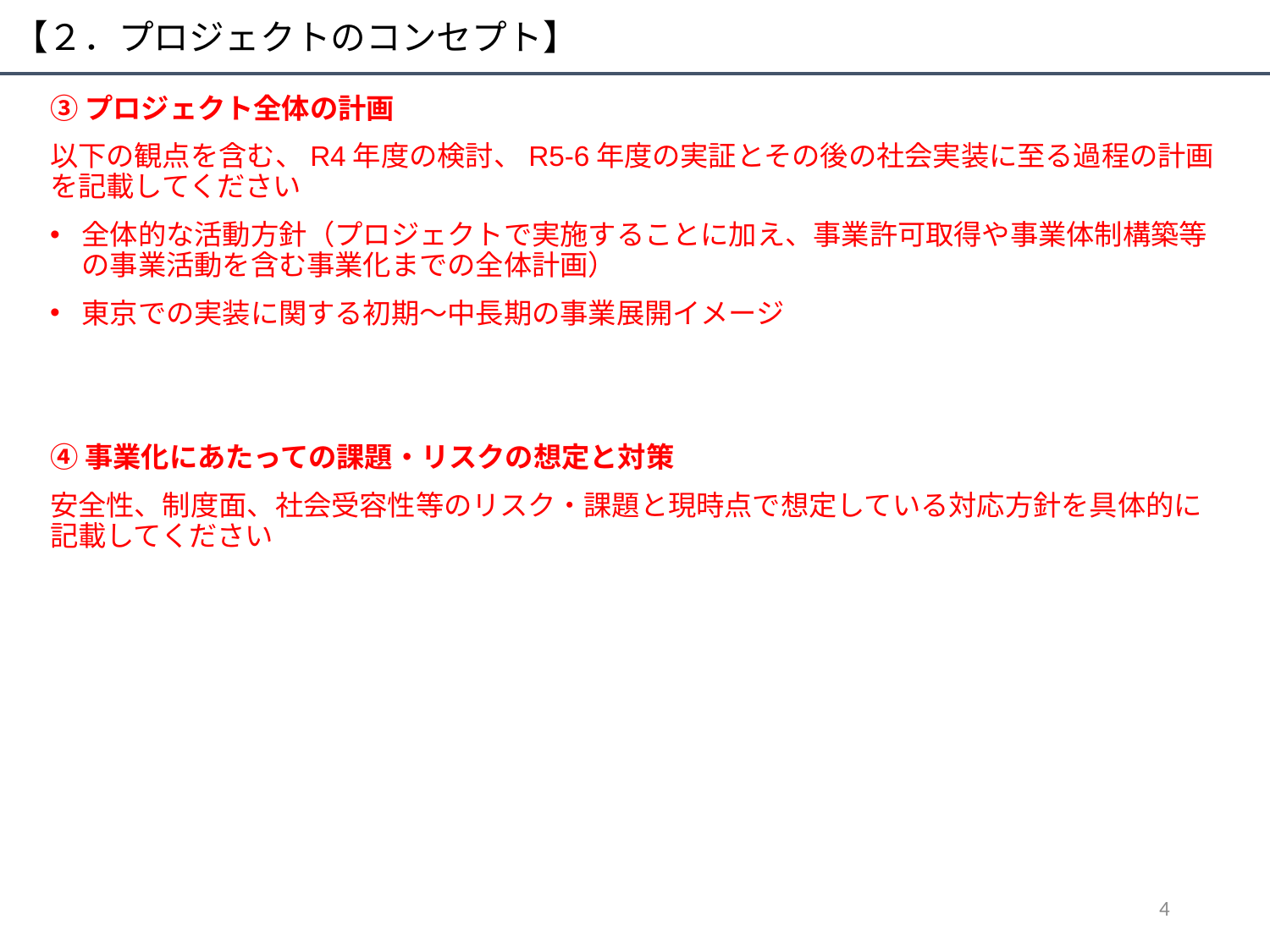

# 【２．プロジェクトのコンセプト】
③プロジェクト全体の計画
以下の観点を含む、R4年度の検討、R5-6年度の実証とその後の社会実装に至る過程の計画を記載してください
全体的な活動方針（プロジェクトで実施することに加え、事業許可取得や事業体制構築等の事業活動を含む事業化までの全体計画）
東京での実装に関する初期～中長期の事業展開イメージ

④事業化にあたっての課題・リスクの想定と対策
安全性、制度面、社会受容性等のリスク・課題と現時点で想定している対応方針を具体的に記載してください
4